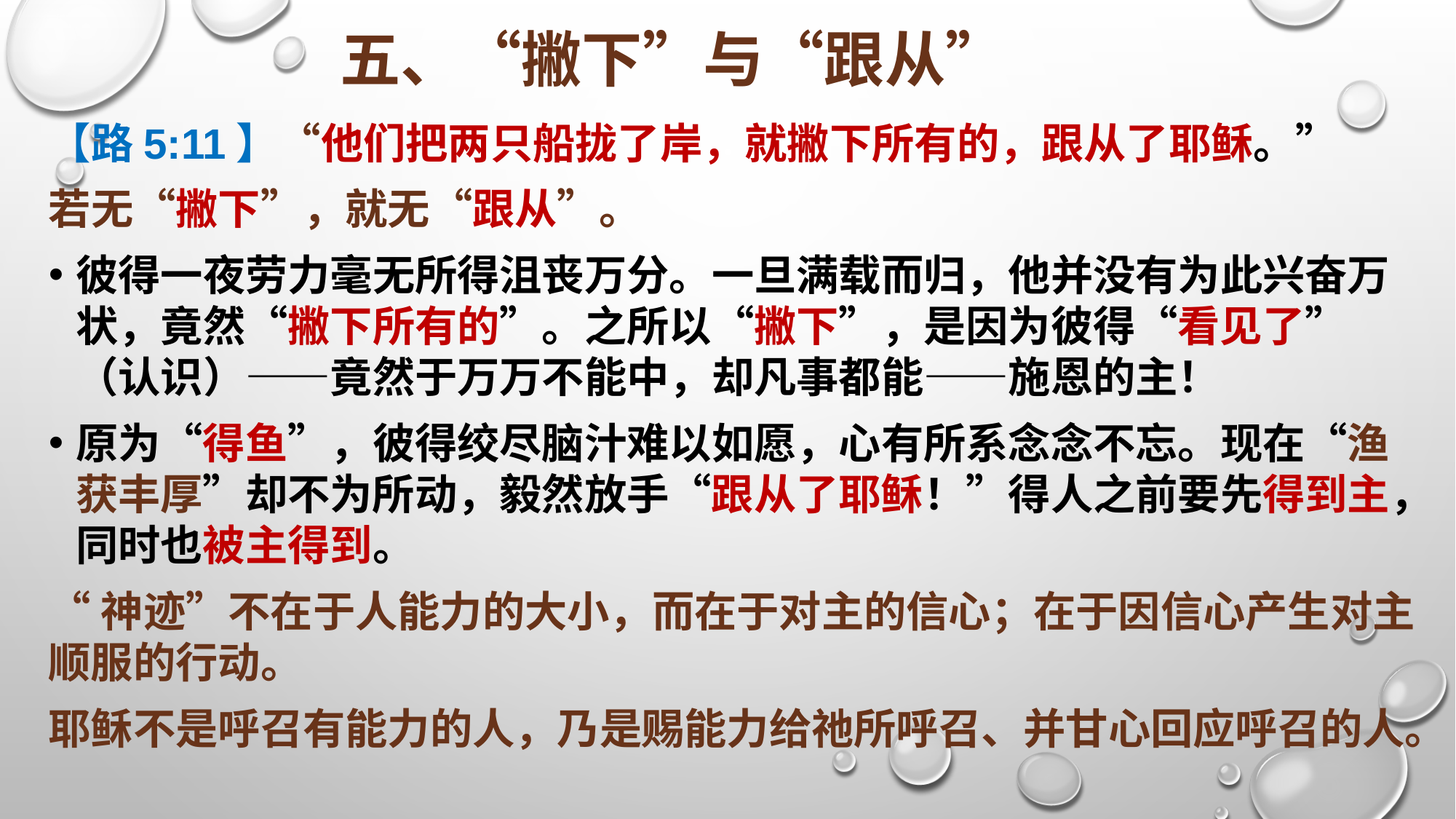

# 五、“撇下”与“跟从”
【路5:11】“他们把两只船拢了岸，就撇下所有的，跟从了耶稣。”
若无“撇下”，就无“跟从”。
彼得一夜劳力毫无所得沮丧万分。一旦满载而归，他并没有为此兴奋万状，竟然“撇下所有的”。之所以“撇下”，是因为彼得“看见了”（认识）——竟然于万万不能中，却凡事都能——施恩的主！
原为“得鱼”，彼得绞尽脑汁难以如愿，心有所系念念不忘。现在“渔获丰厚”却不为所动，毅然放手“跟从了耶稣！”得人之前要先得到主，同时也被主得到。
“神迹”不在于人能力的大小，而在于对主的信心；在于因信心产生对主顺服的行动。
耶稣不是呼召有能力的人，乃是赐能力给祂所呼召、并甘心回应呼召的人。